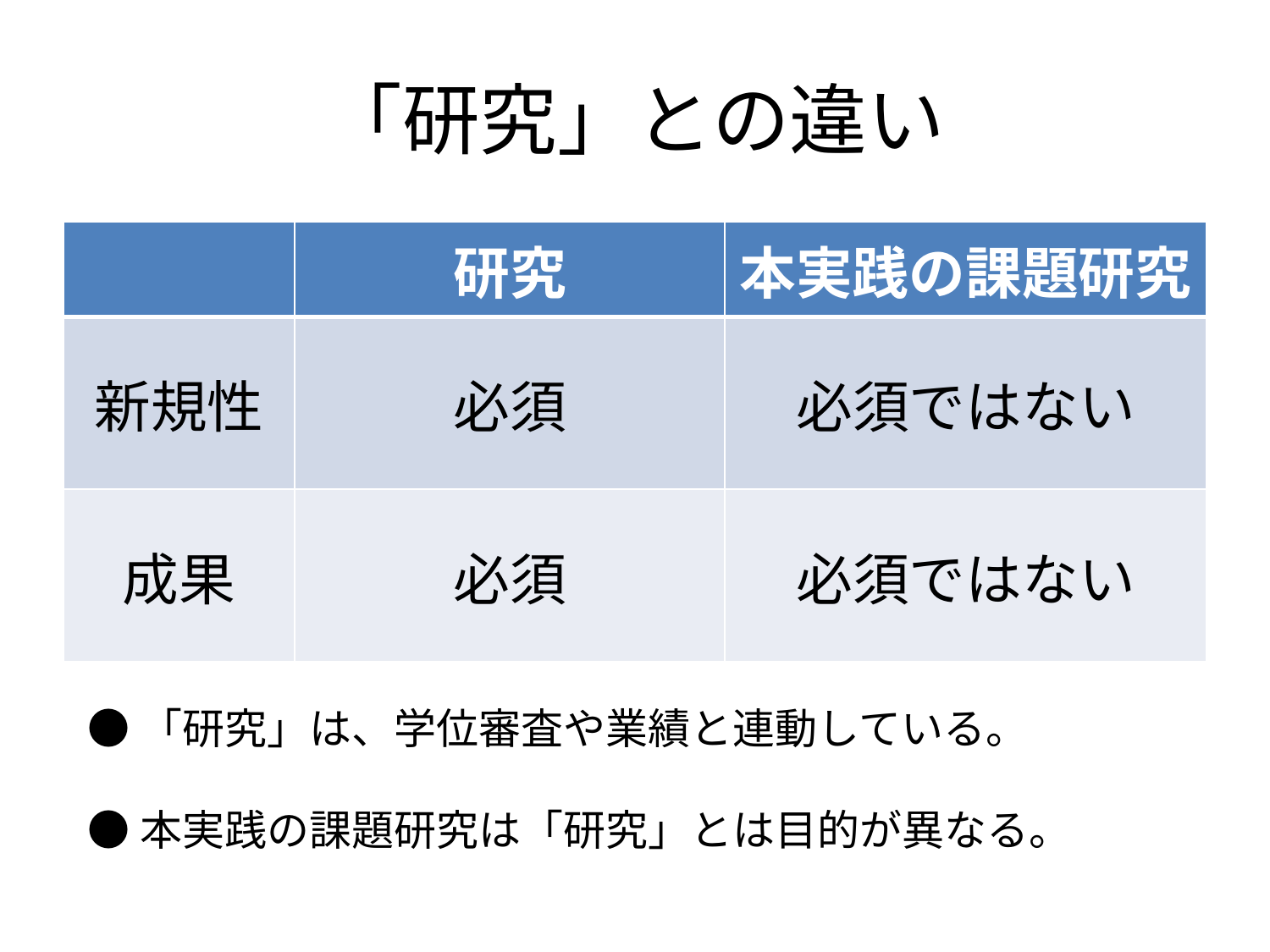

# 「研究」との違い
|  | 研究 | 本実践の課題研究 |
| --- | --- | --- |
| 新規性 | 必須 | 必須ではない |
| 成果 | 必須 | 必須ではない |
●「研究」は、学位審査や業績と連動している。

●本実践の課題研究は「研究」とは目的が異なる。